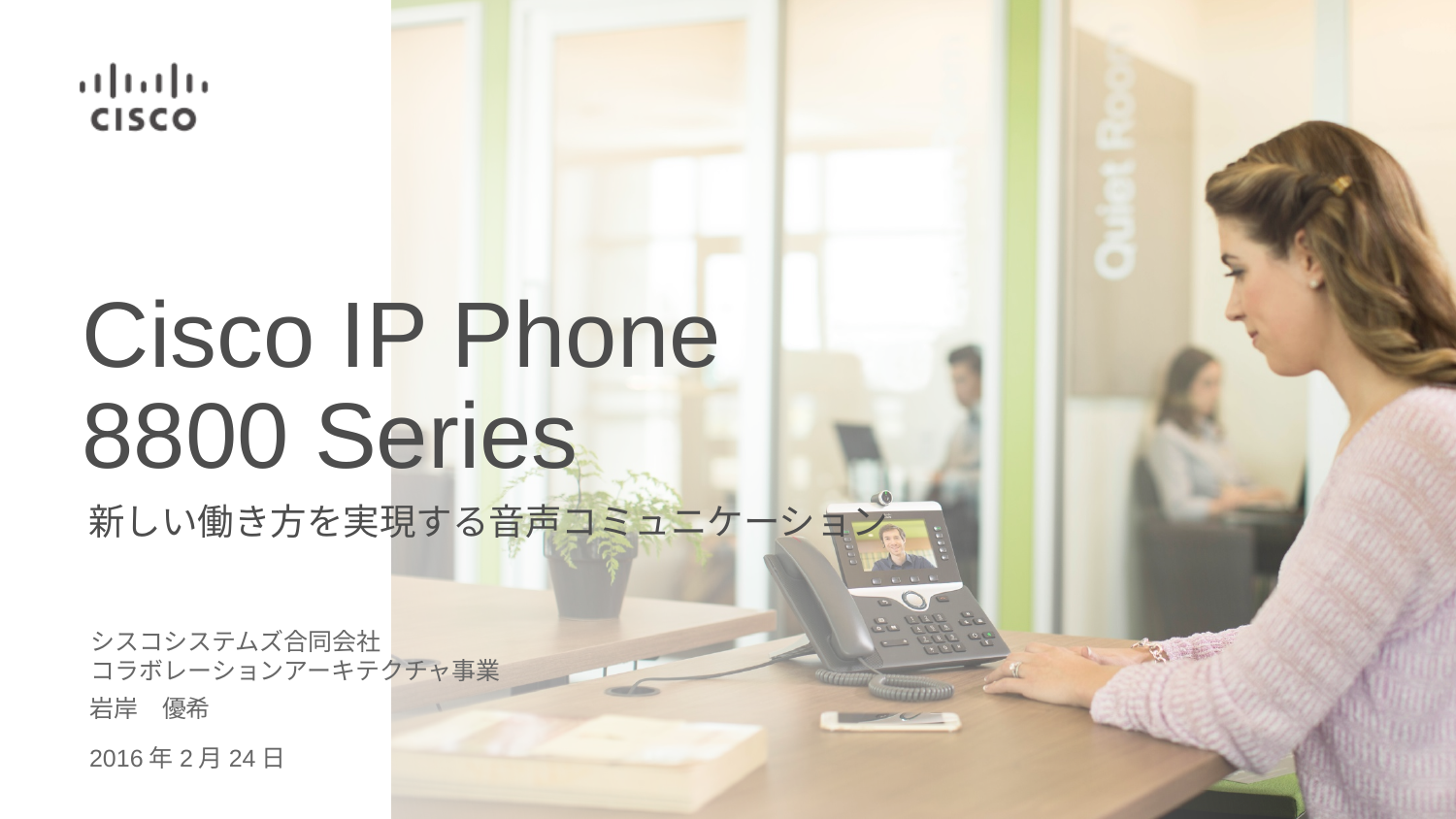

# Cisco IP Phone 8800 Series
新しい働き方を実現する音声コミュニケーション
シスコシステムズ合同会社
コラボレーションアーキテクチャ事業
岩岸　優希
2016年2月24日